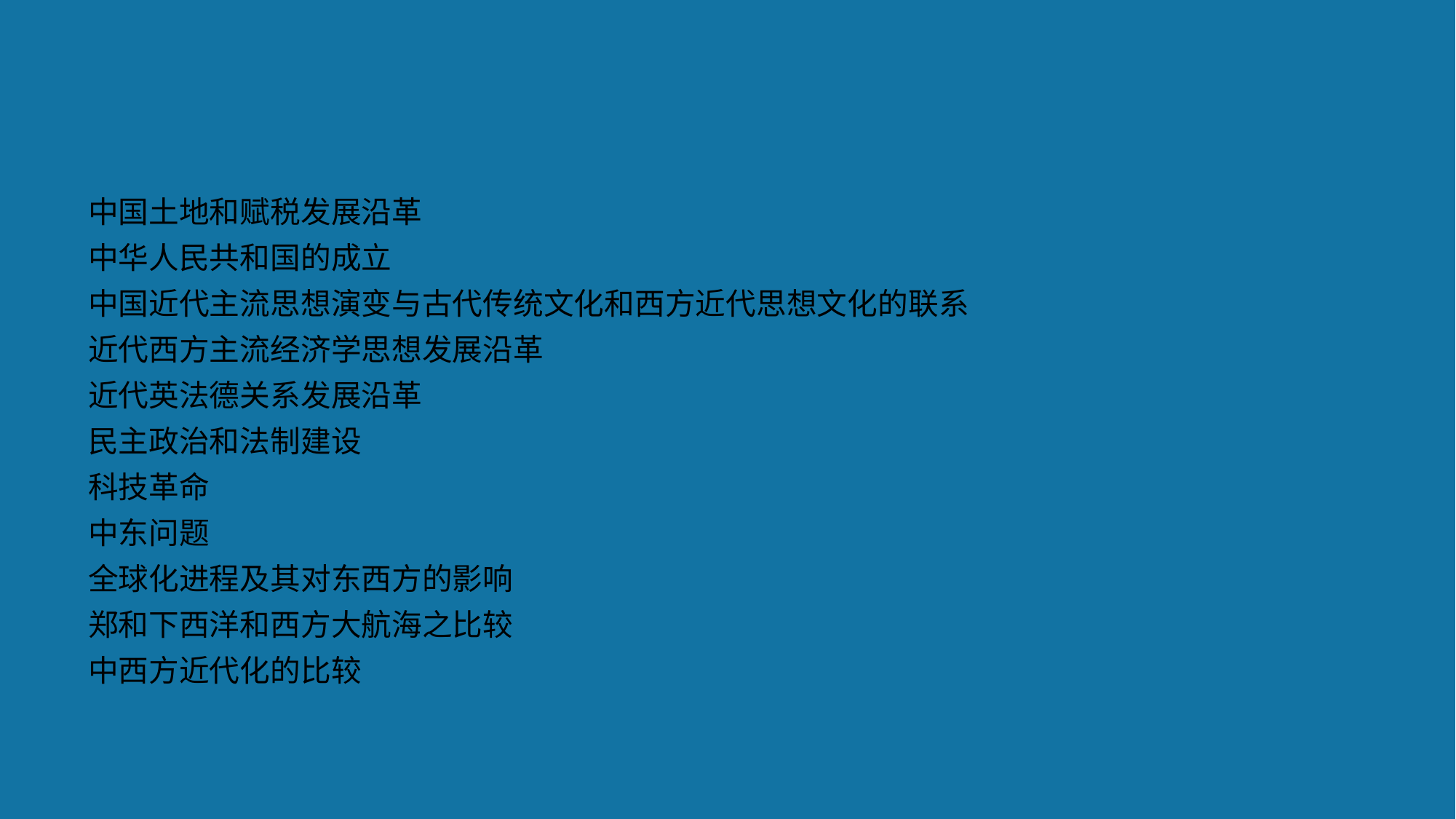

主题学习（探究性）
中国土地和赋税发展沿革
中华人民共和国的成立
中国近代主流思想演变与古代传统文化和西方近代思想文化的联系
近代西方主流经济学思想发展沿革
近代英法德关系发展沿革
民主政治和法制建设
科技革命
中东问题
全球化进程及其对东西方的影响
郑和下西洋和西方大航海之比较
中西方近代化的比较